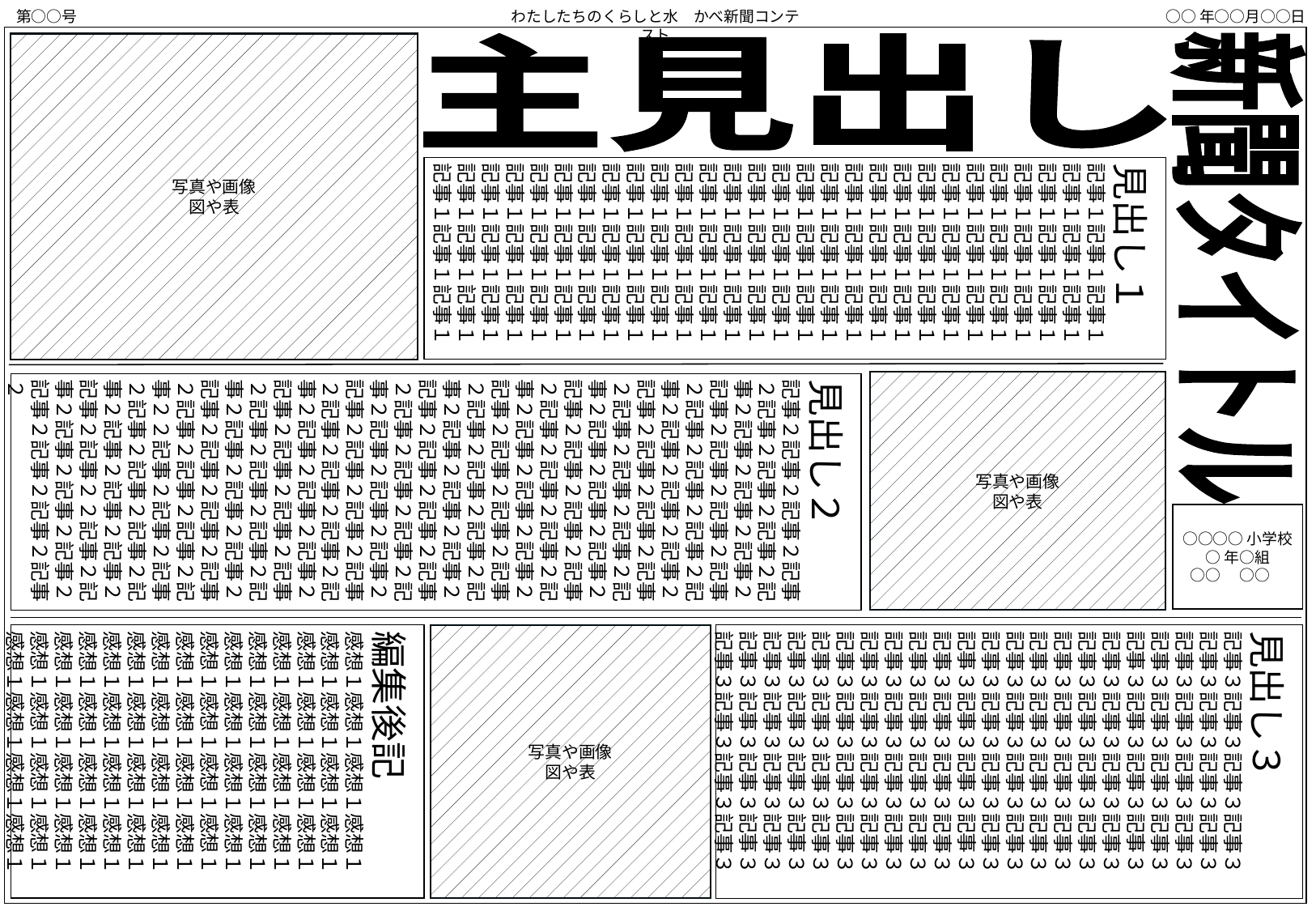

わたしたちのくらしと水　かべ新聞コンテスト
○○年○○月○○日
第○○号

写真や画像
図や表
主見出し
見出し１
記事１記事１記事１記事１記事１記事１記事１記事１記事１記事１記事１記事１記事１記事１記事１記事１記事１記事１記事１記事１記事１記事１記事１記事１記事１記事１記事１記事１記事１記事１記事１記事１記事１記事１記事１記事１記事１記事１記事１記事１記事１記事１記事１記事１記事１記事１記事１記事１記事１記事１記事１記事１記事１記事１記事１記事１記事１記事１記事１記事１記事１記事１記事１記事１記事１記事１記事１記事１記事１記事１記事１記事１記事１記事１記事１記事１記事１記事１記事１記事１記事１記事１記事１記事１
新聞タイトル
写真や画像
図や表
見出し２
記事２記事２記事２記事２記事２記事２記事２記事２記事２記事２記事２記事２記事２記事２記事２記事２記事２記事２記事２記事２記事２記事２記事２記事２記事２記事２記事２記事２記事２記事２記事２記事２記事２記事２記事２記事２記事２記事２記事２記事２記事２記事２記事２記事２記事２記事２記事２記事２記事２記事２記事２記事２記事２記事２記事２記事２記事２記事２記事２記事２記事２記事２記事２記事２記事２記事２記事２記事２記事２記事２記事２記事２記事２記事２記事２記事２記事２記事２記事２記事２記事２記事２記事２記事２記事２記事２記事２記事２記事２記事２記事２記事２記事２記事２記事２記事２２記事２記事２記事２記事２記事２記事２記事２記事２記事２記事２記事２記事２２記事２記事２記事２記事２記事２記事２記事２記事２記事２
○○○○小学校
○年○組
○○　○○
見出し３
記事３記事３記事３記事３記事３記事３記事３記事３記事３記事３記事３記事３記事３記事３記事３記事３記事３記事３記事３記事３記事３記事３記事３記事３記事３記事３記事３記事３記事３記事３記事３記事３記事３記事３記事３記事３記事３記事３記事３記事３記事３記事３記事３記事３記事３記事３記事３記事３記事３記事３記事３記事３記事３記事３記事３記事３記事３記事３記事３記事３記事３記事３記事３記事３記事３記事３記事３記事３記事３記事３記事３記事３記事３記事３記事３記事３記事３記事３記事３記事３記事３記事３記事３記事３記事３記事３記事３記事３記事３記事３記事３
編集後記
感想１感想１感想１感想１感想１感想１感想１感想１感想１感想１感想１感想１感想１感想１感想１感想１感想１感想１感想１感想１感想１感想１感想１感想１感想１感想１感想１感想１感想１感想１感想１感想１感想１感想１感想１感想１感想１感想１感想１感想１感想１感想１感想１感想１感想１感想１感想１感想１感想１感想１感想１感想１感想１感想１感想１感想１感想１感想１感想１感想１
写真や画像
図や表